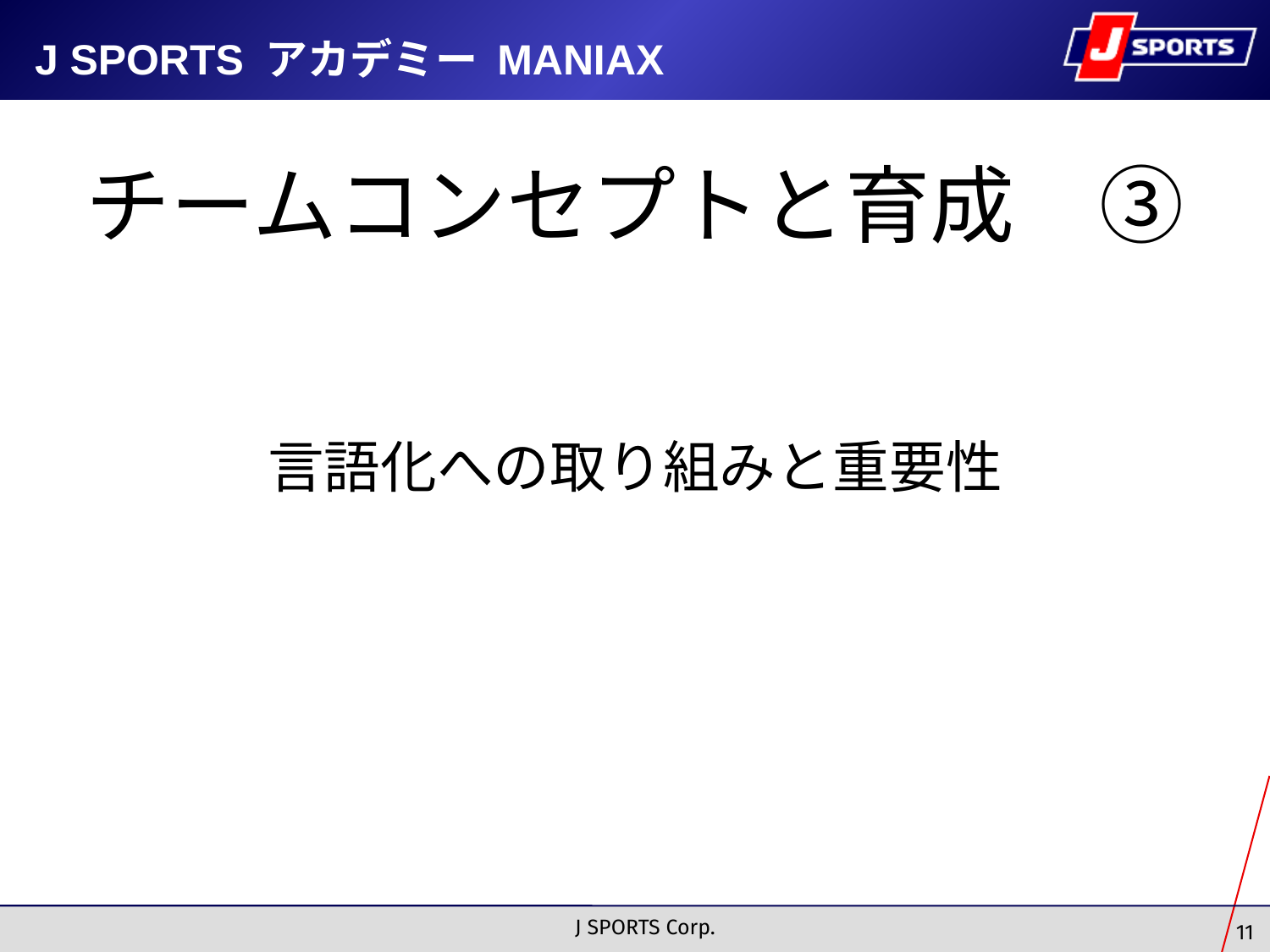

J SPORTS アカデミー MANIAX
チームコンセプトと育成　③

言語化への取り組みと重要性
J SPORTS Corp.
11